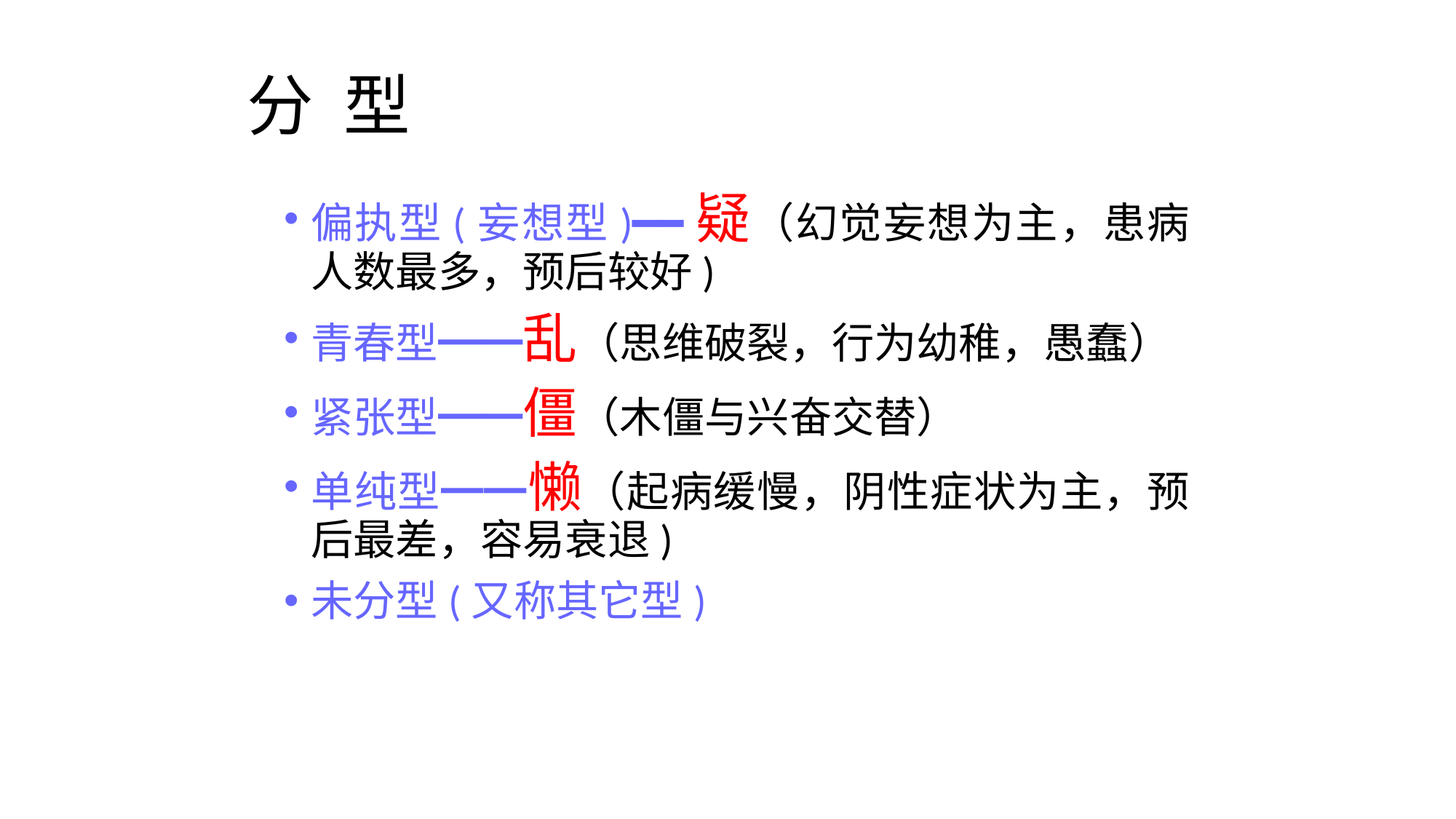

# 分  型
偏执型(妄想型)━━疑（幻觉妄想为主，患病人数最多，预后较好)
青春型━━乱（思维破裂，行为幼稚，愚蠢）
紧张型━━僵（木僵与兴奋交替）
单纯型━━懒（起病缓慢，阴性症状为主，预后最差，容易衰退)
未分型(又称其它型)
26